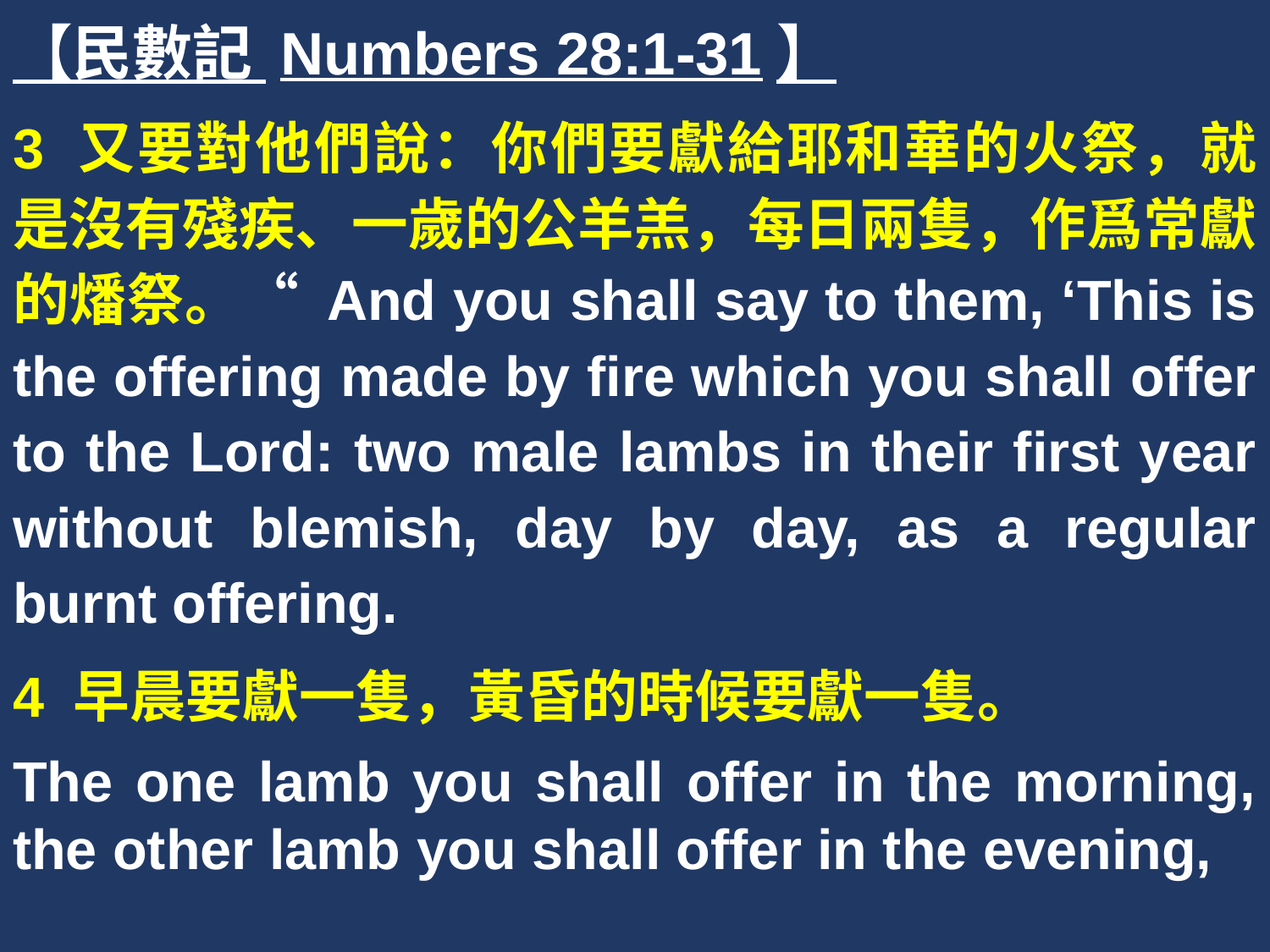

【民數記 Numbers 28:1-31】
3 又要對他們說：你們要獻給耶和華的火祭，就是沒有殘疾、一歲的公羊羔，每日兩隻，作爲常獻的燔祭。“ And you shall say to them, ‘This is the offering made by fire which you shall offer to the Lord: two male lambs in their first year without blemish, day by day, as a regular burnt offering.
4 早晨要獻一隻，黃昏的時候要獻一隻。
The one lamb you shall offer in the morning, the other lamb you shall offer in the evening,